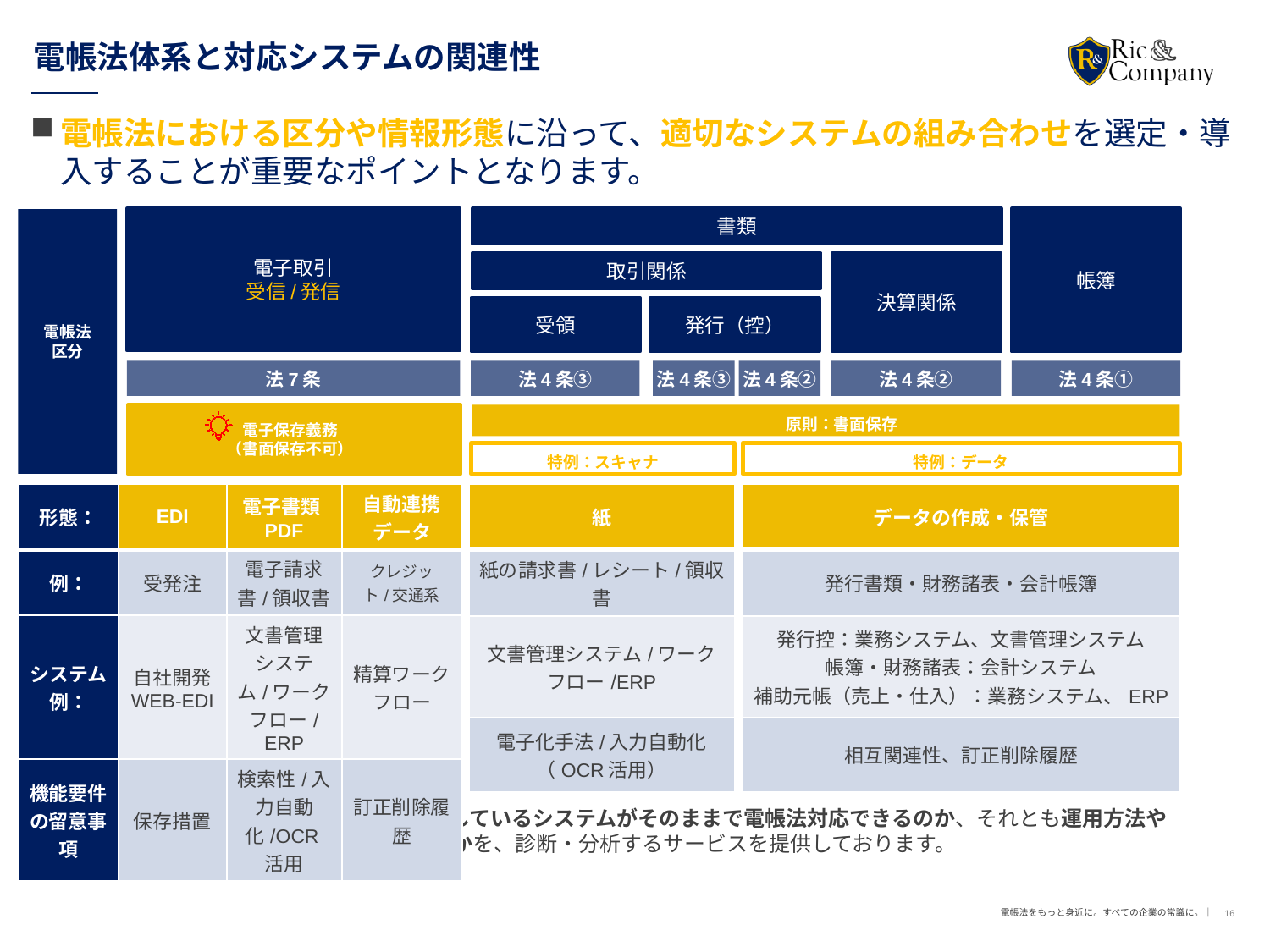

# 電帳法体系と対応システムの関連性
電帳法における区分や情報形態に沿って、適切なシステムの組み合わせを選定・導入することが重要なポイントとなります。
電子取引
受信/発信
書類
帳簿
電帳法
区分
取引関係
決算関係
受領
発行（控）
法7条
法4条③
法4条③
法4条②
法4条②
法4条①
電子保存義務
（書面保存不可）
　　原則：書面保存

特例：スキャナ
特例：データ
| 形態： | EDI | 電子書類PDF | 自動連携 データ |
| --- | --- | --- | --- |
| 例： | 受発注 | 電子請求書/領収書 | クレジット/交通系 |
| システム例： | 自社開発 WEB-EDI | 文書管理システム/ワークフロー/ERP | 精算ワークフロー |
| 機能要件の留意事項 | 保存措置 | 検索性/入力自動化/OCR活用 | 訂正削除履歴 |
| 紙 |
| --- |
| 紙の請求書/レシート/領収書 |
| 文書管理システム/ワークフロー/ERP |
| 電子化手法/入力自動化（OCR活用） |
| データの作成・保管 |
| --- |
| 発行書類・財務諸表・会計帳簿 |
| 発行控：業務システム、文書管理システム 帳簿・財務諸表：会計システム 補助元帳（売上・仕入）：業務システム、ERP |
| 相互関連性、訂正削除履歴 |
リック・アンド・カンパニーでは、現在利用しているシステムがそのままで電帳法対応できるのか、それとも運用方法や機能開発を含めてなんらかの対応が必要なのかを、診断・分析するサービスを提供しております。